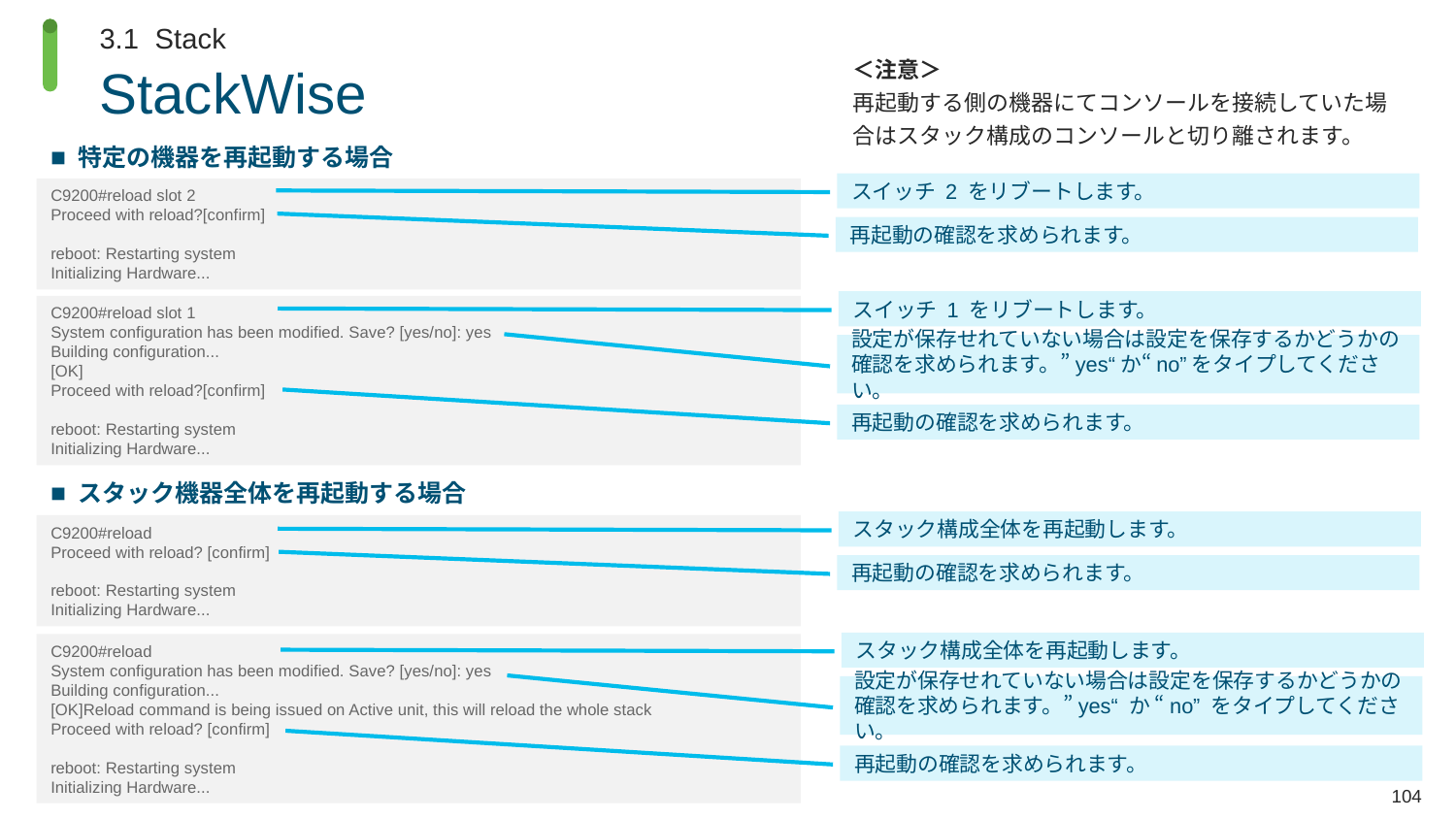

3.1  Stack
＜注意＞
再起動する側の機器にてコンソールを接続していた場合はスタック構成のコンソールと切り離されます。
# StackWise
特定の機器を再起動する場合
スイッチ 2 をリブートします。
C9200#reload slot 2
Proceed with reload?[confirm]

reboot: Restarting system
Initializing Hardware...
再起動の確認を求められます。
スイッチ 1 をリブートします。
C9200#reload slot 1
System configuration has been modified. Save? [yes/no]: yes
Building configuration...
[OK]
Proceed with reload?[confirm]

reboot: Restarting system
Initializing Hardware...
設定が保存せれていない場合は設定を保存するかどうかの確認を求められます。”yes“か“no”をタイプしてください。
再起動の確認を求められます。
スタック機器全体を再起動する場合
スタック構成全体を再起動します。
C9200#reload
Proceed with reload? [confirm]

reboot: Restarting system
Initializing Hardware...
再起動の確認を求められます。
スタック構成全体を再起動します。
C9200#reload
System configuration has been modified. Save? [yes/no]: yes
Building configuration...
[OK]Reload command is being issued on Active unit, this will reload the whole stack
Proceed with reload? [confirm]

reboot: Restarting system
Initializing Hardware...
設定が保存せれていない場合は設定を保存するかどうかの確認を求められます。”yes“ か “no” をタイプしてください。
再起動の確認を求められます。
104